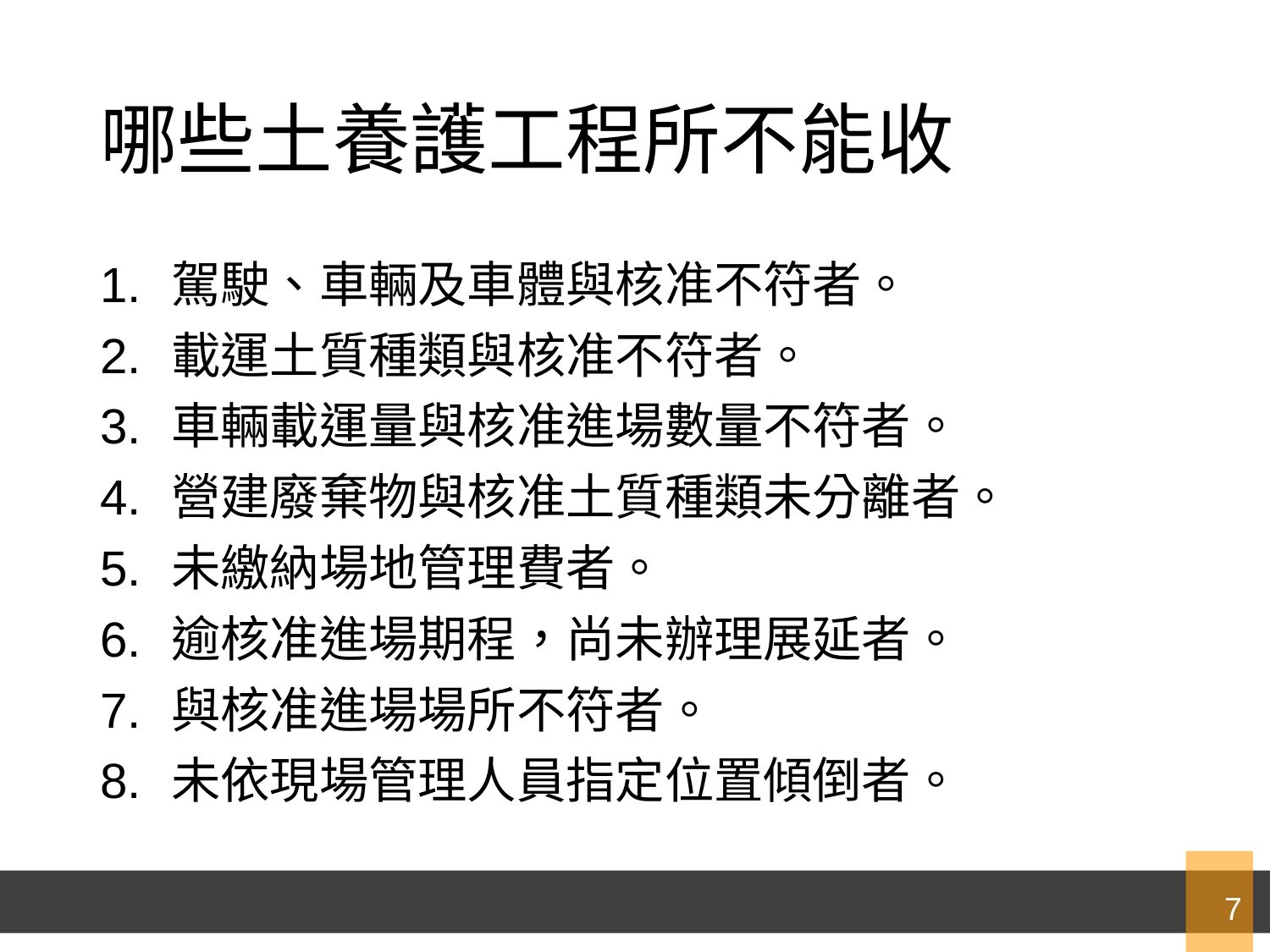

# 哪些土養護工程所不能收
駕駛、車輛及車體與核准不符者。
載運土質種類與核准不符者。
車輛載運量與核准進場數量不符者。
營建廢棄物與核准土質種類未分離者。
未繳納場地管理費者。
逾核准進場期程，尚未辦理展延者。
與核准進場場所不符者。
未依現場管理人員指定位置傾倒者。

7